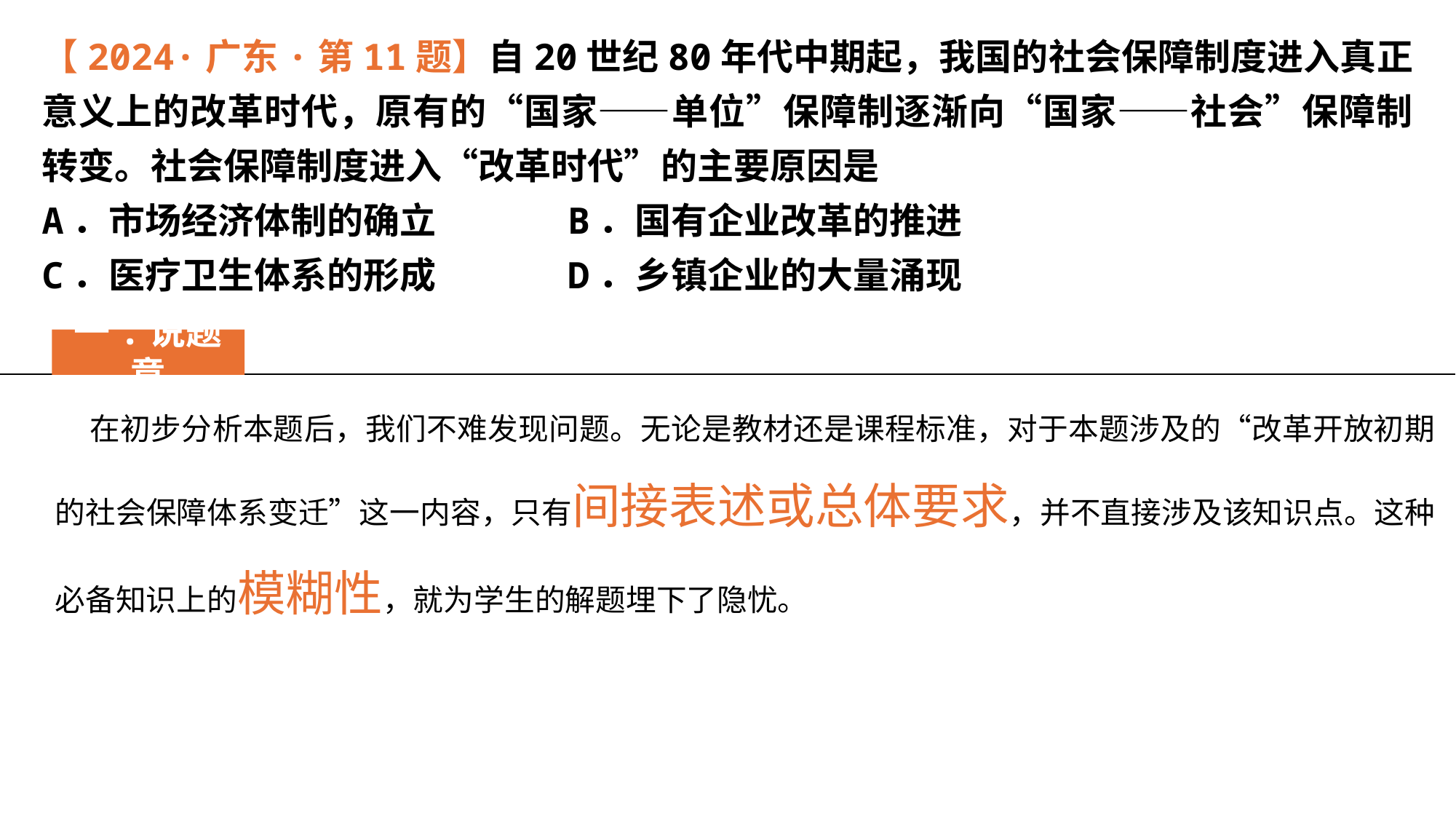

【2024·广东·第11题】自20世纪80年代中期起，我国的社会保障制度进入真正意义上的改革时代，原有的“国家——单位”保障制逐渐向“国家——社会”保障制转变。社会保障制度进入“改革时代”的主要原因是
A．市场经济体制的确立               B．国有企业改革的推进
C．医疗卫生体系的形成               D．乡镇企业的大量涌现
一.说题意
    在初步分析本题后，我们不难发现问题。无论是教材还是课程标准，对于本题涉及的“改革开放初期的社会保障体系变迁”这一内容，只有间接表述或总体要求，并不直接涉及该知识点。这种必备知识上的模糊性，就为学生的解题埋下了隐忧。